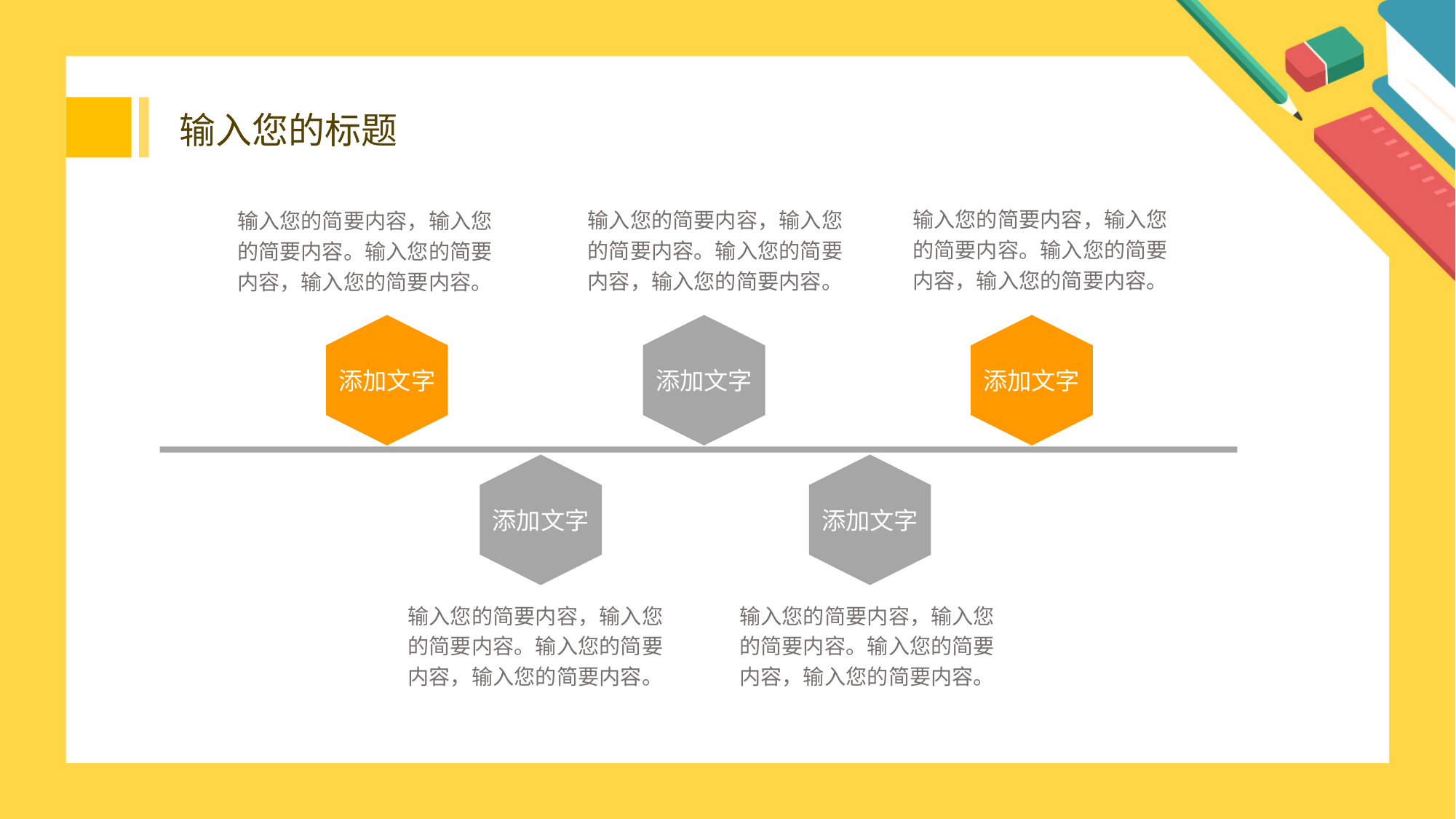

输入您的标题
输入您的简要内容，输入您的简要内容。输入您的简要内容，输入您的简要内容。

输入您的简要内容，输入您的简要内容。输入您的简要内容，输入您的简要内容。
输入您的简要内容，输入您的简要内容。输入您的简要内容，输入您的简要内容。
添加文字
添加文字
添加文字

添加文字
添加文字
输入您的简要内容，输入您的简要内容。输入您的简要内容，输入您的简要内容。
输入您的简要内容，输入您的简要内容。输入您的简要内容，输入您的简要内容。